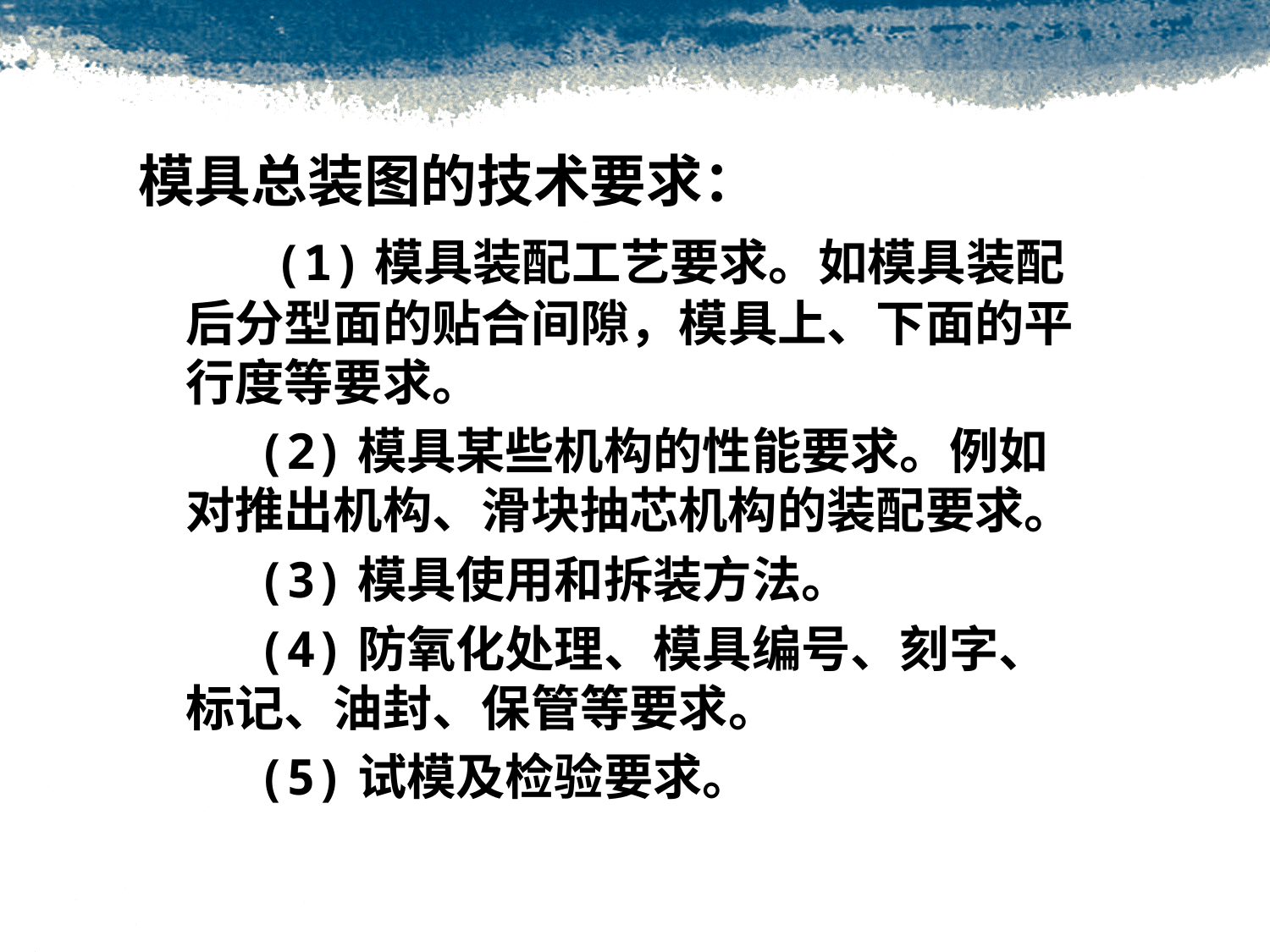

模具总装图的技术要求：
    (1)模具装配工艺要求。如模具装配后分型面的贴合间隙，模具上、下面的平行度等要求。
    (2)模具某些机构的性能要求。例如对推出机构、滑块抽芯机构的装配要求。
    (3)模具使用和拆装方法。
    (4)防氧化处理、模具编号、刻字、标记、油封、保管等要求。
    (5)试模及检验要求。